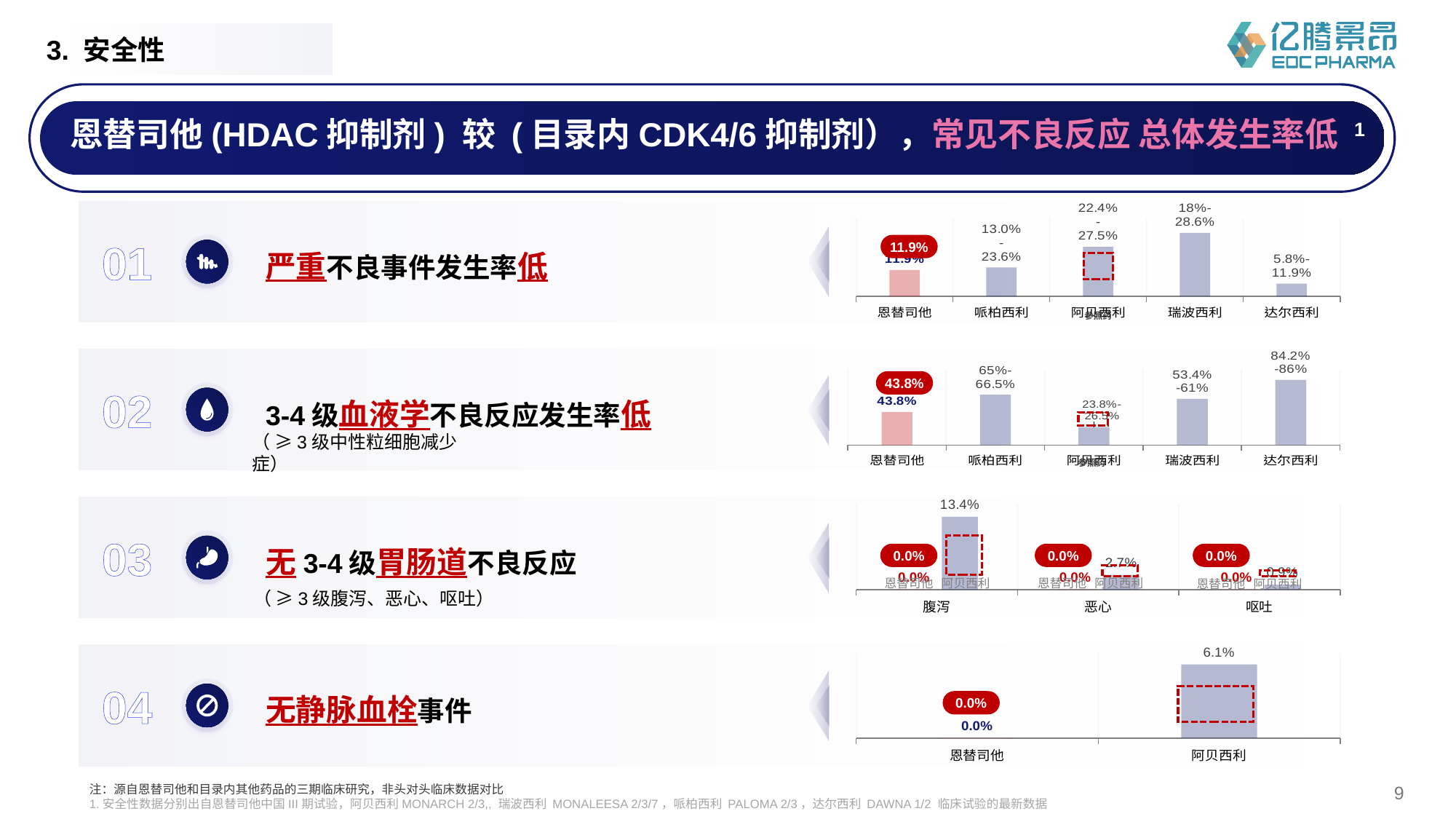

3. 安全性

恩替司他(HDAC抑制剂) 较 (目录内CDK4/6抑制剂），常见不良反应 总体发生率低 1

### Chart

| Category | 严重不良事件发生率 |
|---|---|
| 恩替司他 | 0.119 |
| 哌柏西利 | 0.13 |
| 阿贝西利 | 0.224 |
| 瑞波西利 | 0.286 |
| 达尔西利 | 0.058 |
11.9%

01

严重不良事件发生率低

### Chart

| Category | 中性粒细胞减少 |
|---|---|
| 恩替司他 | 0.438 |
| 哌柏西利 | 0.665 |
| 阿贝西利 | 0.238 |
| 瑞波西利 | 0.61 |
| 达尔西利 | 0.86 |
43.8%

02

3-4级血液学不良反应发生率低
（ ≥3级中性粒细胞减少症）

### Chart

| Category | 恩替司他 | 阿贝西利 |
|---|---|---|
| 腹泻 | 0.0 | 0.134 |
| 恶心 | 0.0 | 0.027 |
| 呕吐 | 0.0 | 0.009 |

03

无3-4级胃肠道不良反应
0.0%
0.0%
0.0%
（ ≥3级腹泻、恶心、呕吐）

### Chart

| Category | 血栓事件发生率 |
|---|---|
| 恩替司他 | 0.0 |
| 阿贝西利 | 0.061 |

04

无静脉血栓事件
0.0%

参照药

参照药

恩替司他   阿贝西利
恩替司他   阿贝西利

恩替司他   阿贝西利

9
注：源自恩替司他和目录内其他药品的三期临床研究，非头对头临床数据对比
1.安全性数据分别出自恩替司他中国III期试验，阿贝西利MONARCH 2/3,, 瑞波西利 MONALEESA 2/3/7，哌柏西利 PALOMA 2/3，达尔西利 DAWNA 1/2 临床试验的最新数据